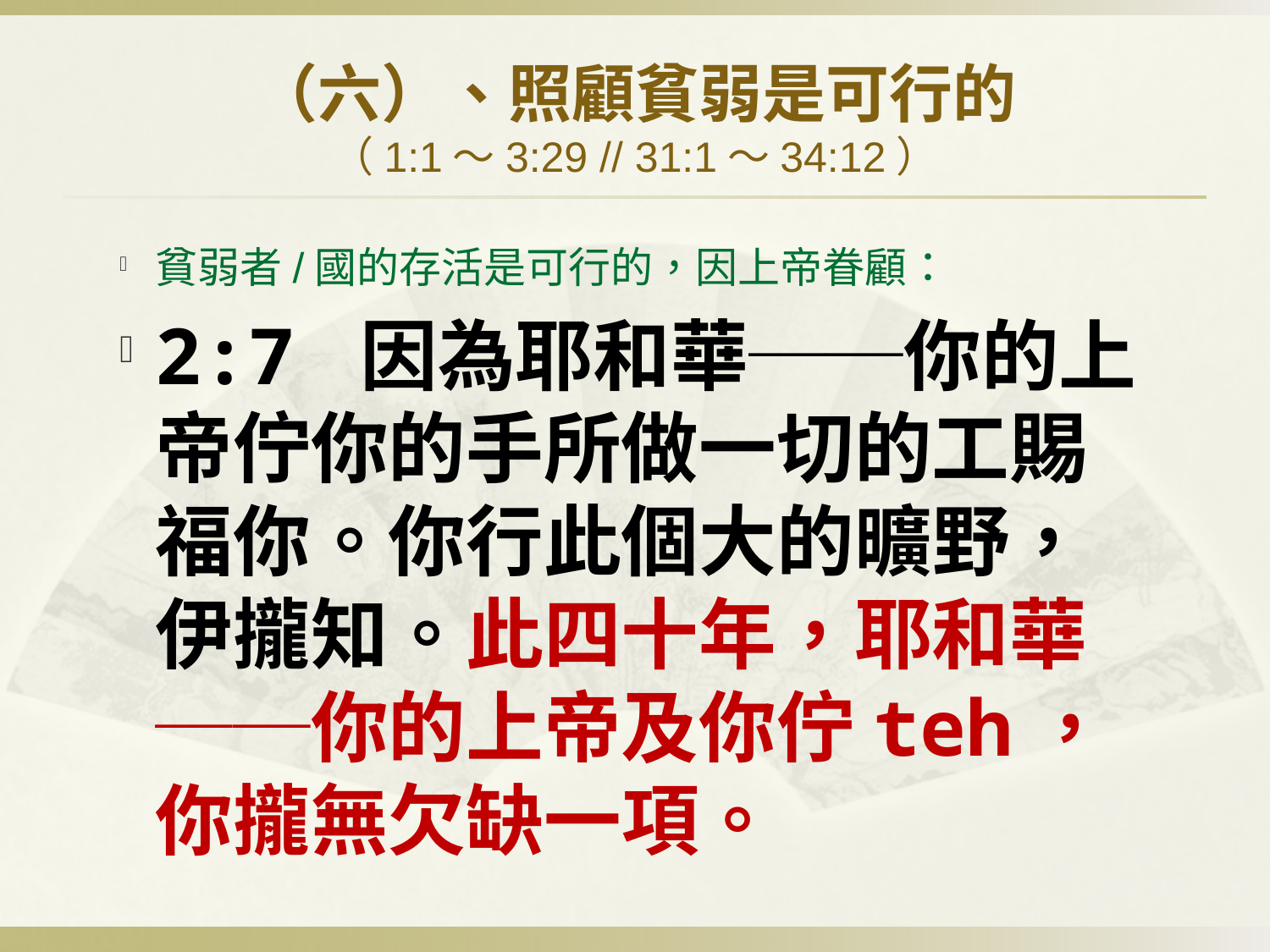

# （六）、照顧貧弱是可行的 （1:1～3:29 // 31:1～34:12）
貧弱者/國的存活是可行的，因上帝眷顧：
2:7 因為耶和華──你的上帝佇你的手所做一切的工賜福你。你行此個大的曠野，伊攏知。此四十年，耶和華──你的上帝及你佇teh，你攏無欠缺一項。